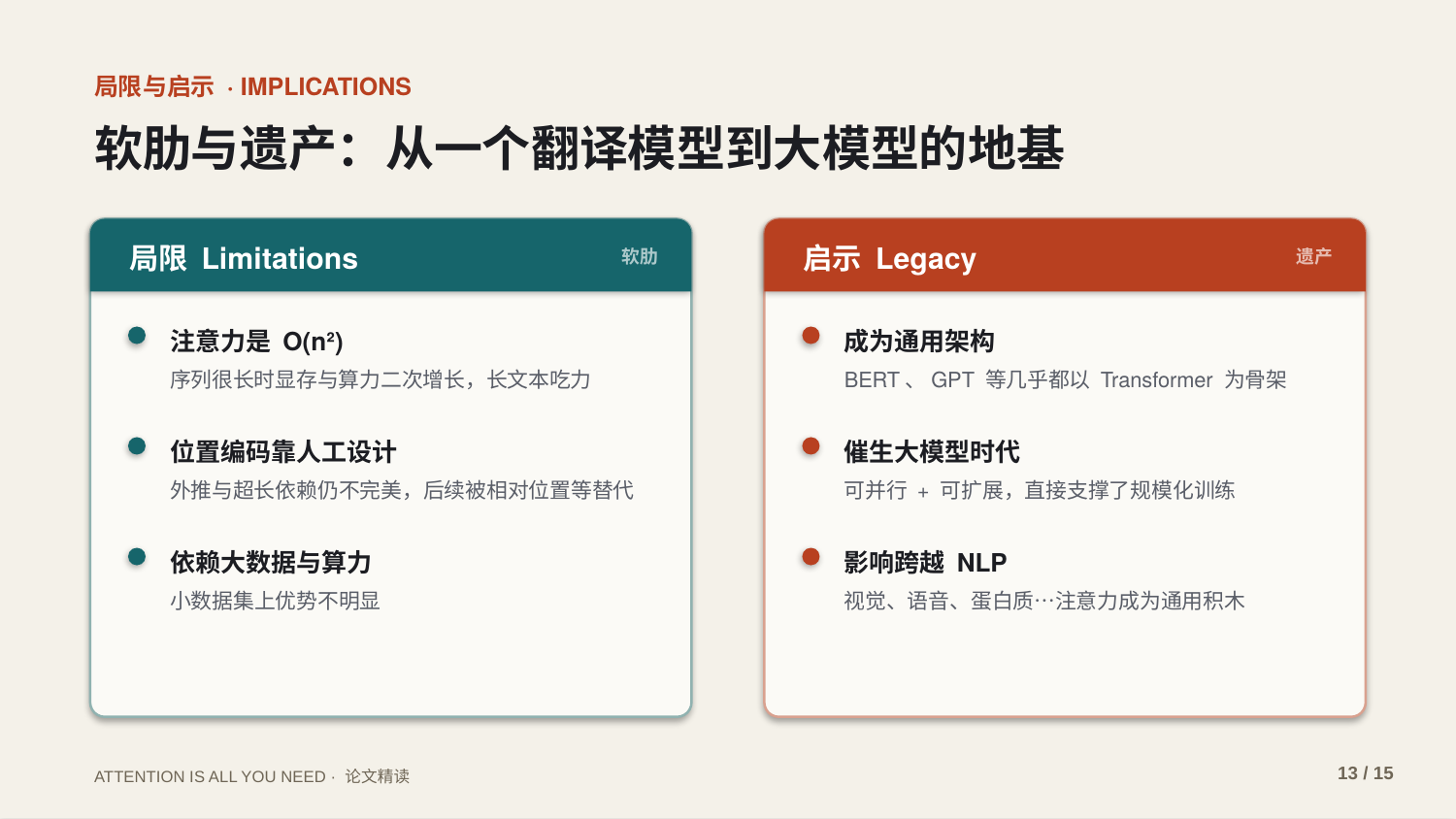

局限与启示 · IMPLICATIONS
软肋与遗产：从一个翻译模型到大模型的地基

局限 Limitations
软肋

启示 Legacy
遗产
注意力是 O(n²)
成为通用架构

序列很长时显存与算力二次增长，长文本吃力
BERT、GPT 等几乎都以 Transformer 为骨架
位置编码靠人工设计
催生大模型时代

外推与超长依赖仍不完美，后续被相对位置等替代
可并行 + 可扩展，直接支撑了规模化训练
依赖大数据与算力
影响跨越 NLP

小数据集上优势不明显
视觉、语音、蛋白质…注意力成为通用积木
13 / 15
ATTENTION IS ALL YOU NEED · 论文精读